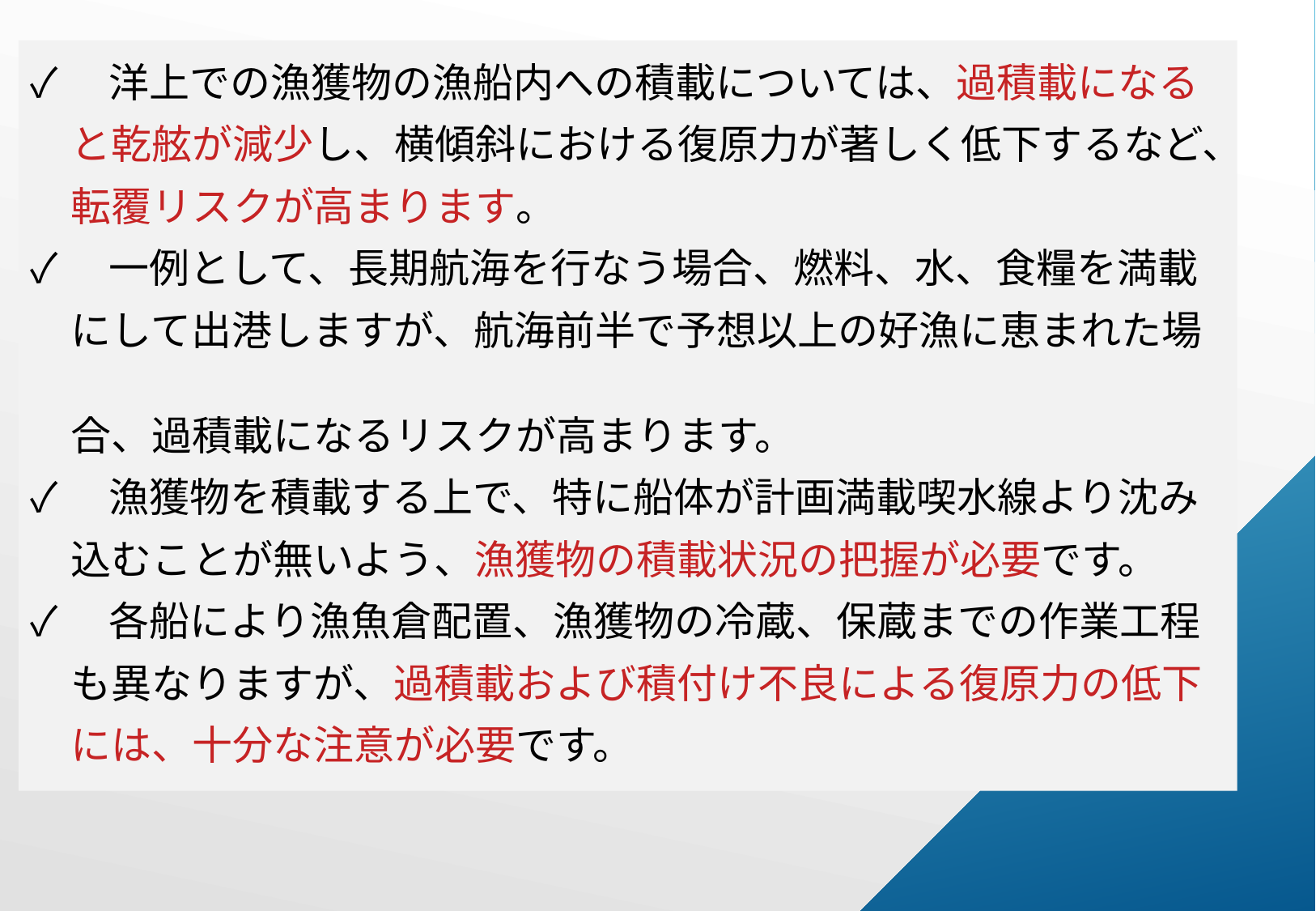

✓　洋上での漁獲物の漁船内への積載については、過積載になる
　と乾舷が減少し、横傾斜における復原力が著しく低下するなど、
　転覆リスクが高まります。
✓　一例として、長期航海を行なう場合、燃料、水、食糧を満載
　にして出港しますが、航海前半で予想以上の好漁に恵まれた場
　合、過積載になるリスクが高まります。
✓　漁獲物を積載する上で、特に船体が計画満載喫水線より沈み
　込むことが無いよう、漁獲物の積載状況の把握が必要です。
✓　各船により漁魚倉配置、漁獲物の冷蔵、保蔵までの作業工程
　も異なりますが、過積載および積付け不良による復原力の低下
　には、十分な注意が必要です。